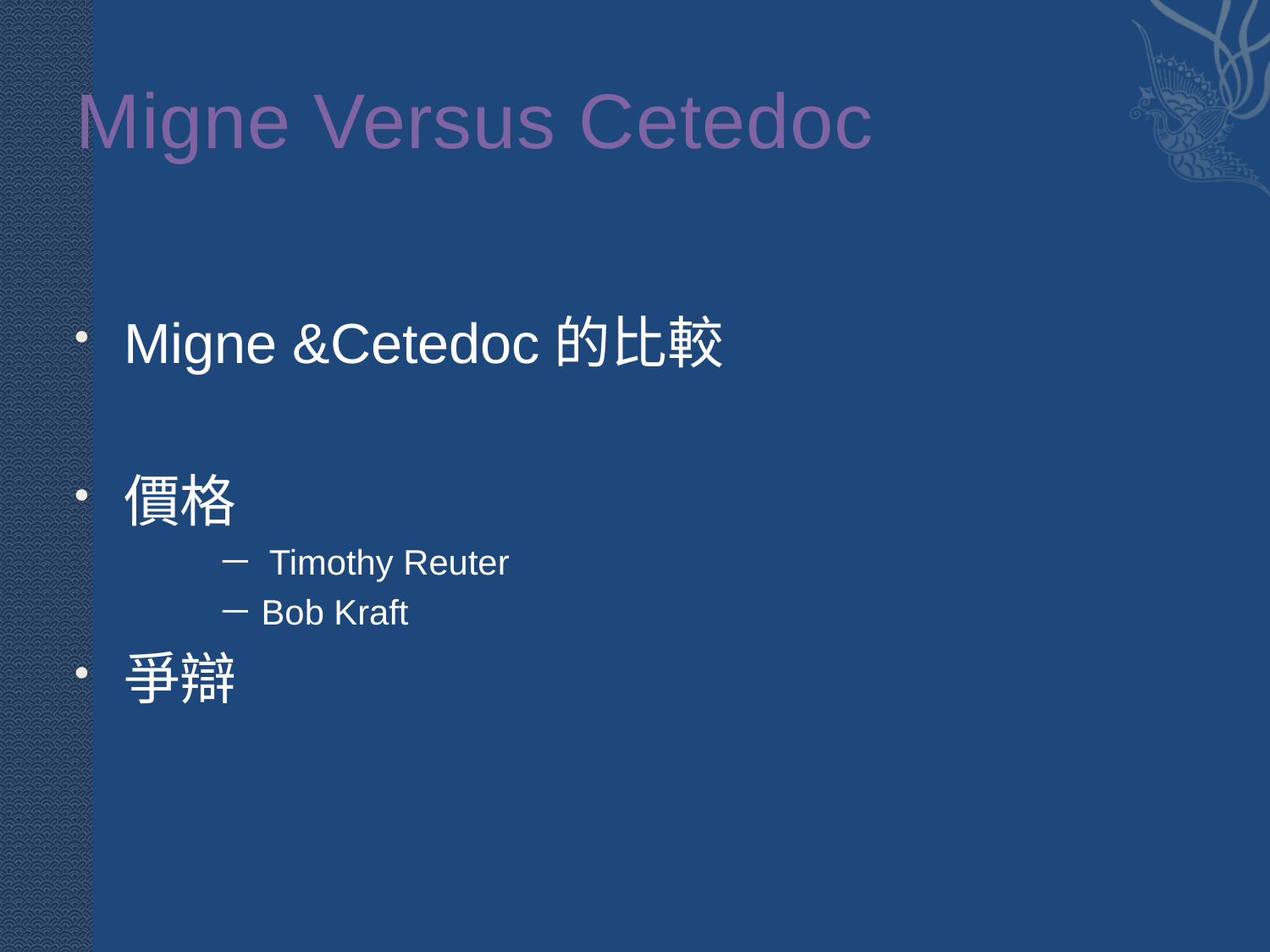

# Migne Versus Cetedoc

Migne &Cetedoc的比較

價格
                 － Timothy Reuter
                 －Bob Kraft
爭辯